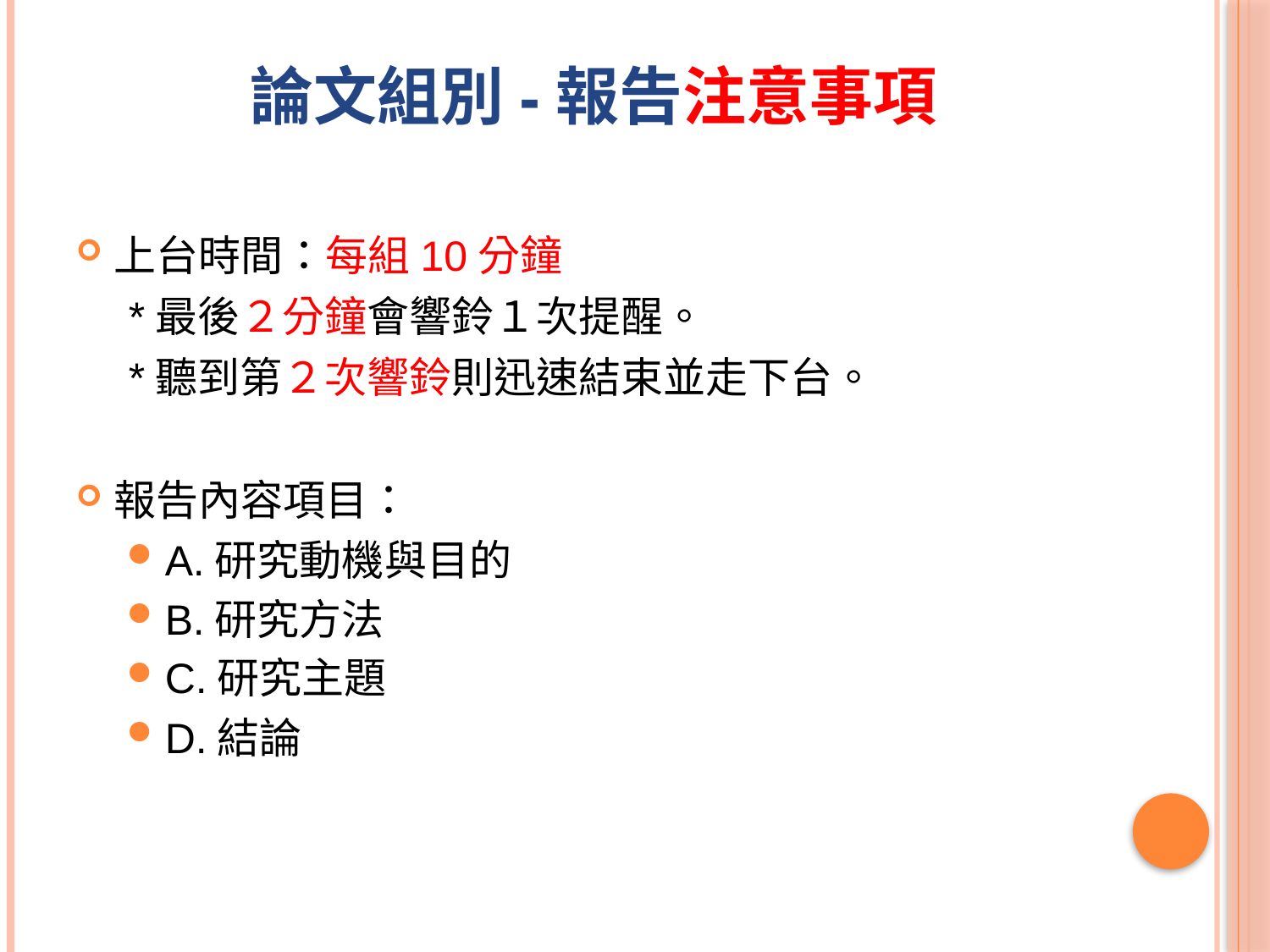

論文組別-報告注意事項
上台時間：每組10分鐘
　*最後２分鐘會響鈴１次提醒。
　*聽到第２次響鈴則迅速結束並走下台。

報告內容項目：
A.研究動機與目的
B.研究方法
C.研究主題
D.結論